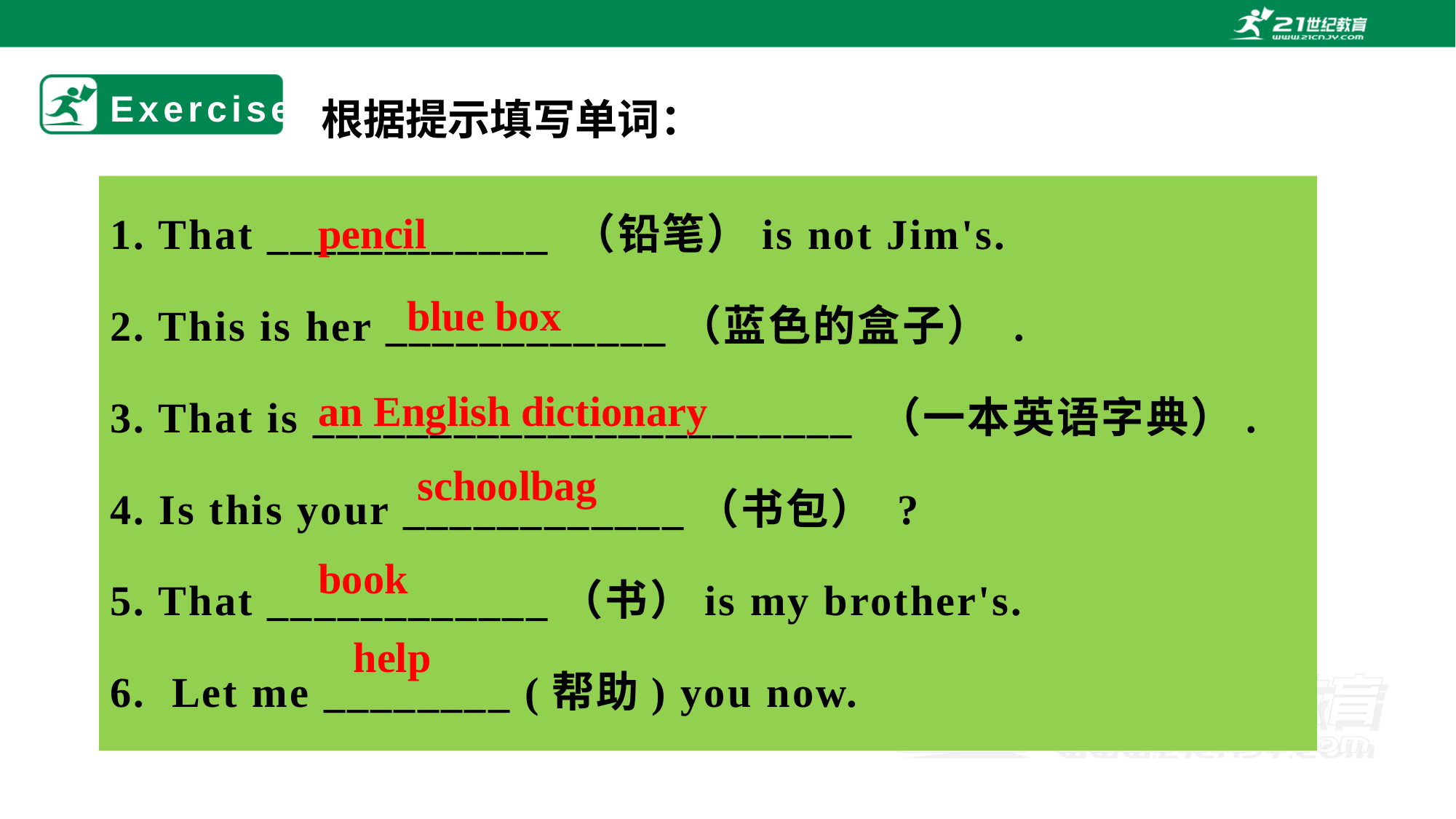

# Exercise
根据提示填写单词：
1. That ____________ （铅笔）is not Jim's.
2. This is her ____________（蓝色的盒子） .
3. That is _______________________ （一本英语字典）.
4. Is this your ____________（书包） ?
5. That ____________（书）is my brother's.
6.  Let me ________ (帮助) you now.
pencil
blue box
an English dictionary
 schoolbag
book
 help